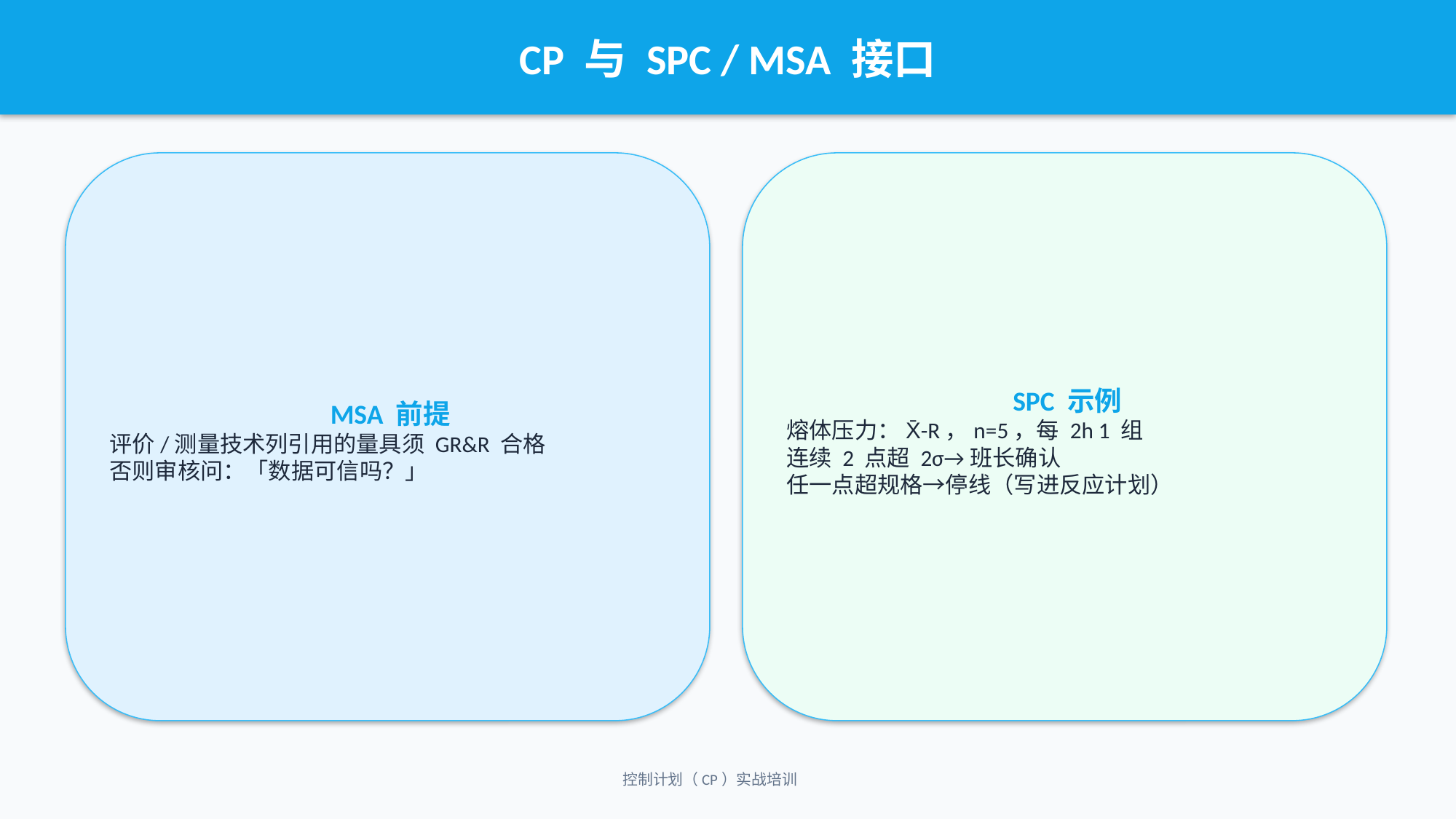

CP 与 SPC / MSA 接口
MSA 前提
评价/测量技术列引用的量具须 GR&R 合格
否则审核问：「数据可信吗？」
SPC 示例
熔体压力：X̄-R，n=5，每 2h 1 组
连续 2 点超 2σ→班长确认
任一点超规格→停线（写进反应计划）
控制计划（CP）实战培训